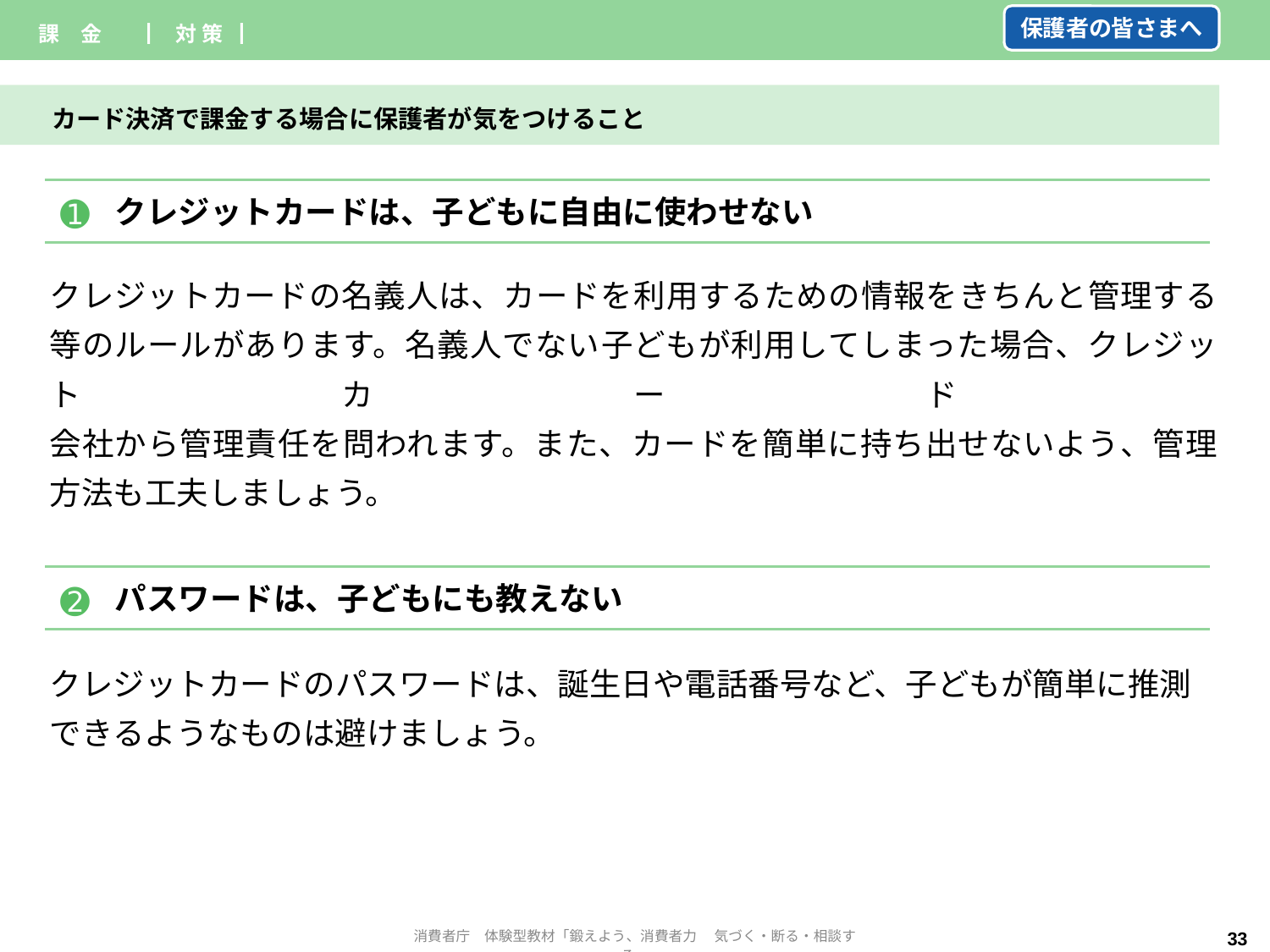

| 課　金 | ▏対 策▕ |  |  |
| --- | --- | --- | --- |
保護者の皆さまへ

カード決済で課金する場合に保護者が気をつけること
| ➊ | クレジットカードは、子どもに自由に使わせない |
| --- | --- |
クレジットカードの名義人は、カードを利用するための情報をきちんと管理する等のルールがあります。名義人でない子どもが利用してしまった場合、クレジットカード
会社から管理責任を問われます。また、カードを簡単に持ち出せないよう、管理方法も工夫しましょう。
| ➋ | パスワードは、子どもにも教えない |
| --- | --- |
クレジットカードのパスワードは、誕生日や電話番号など、子どもが簡単に推測できるようなものは避けましょう。